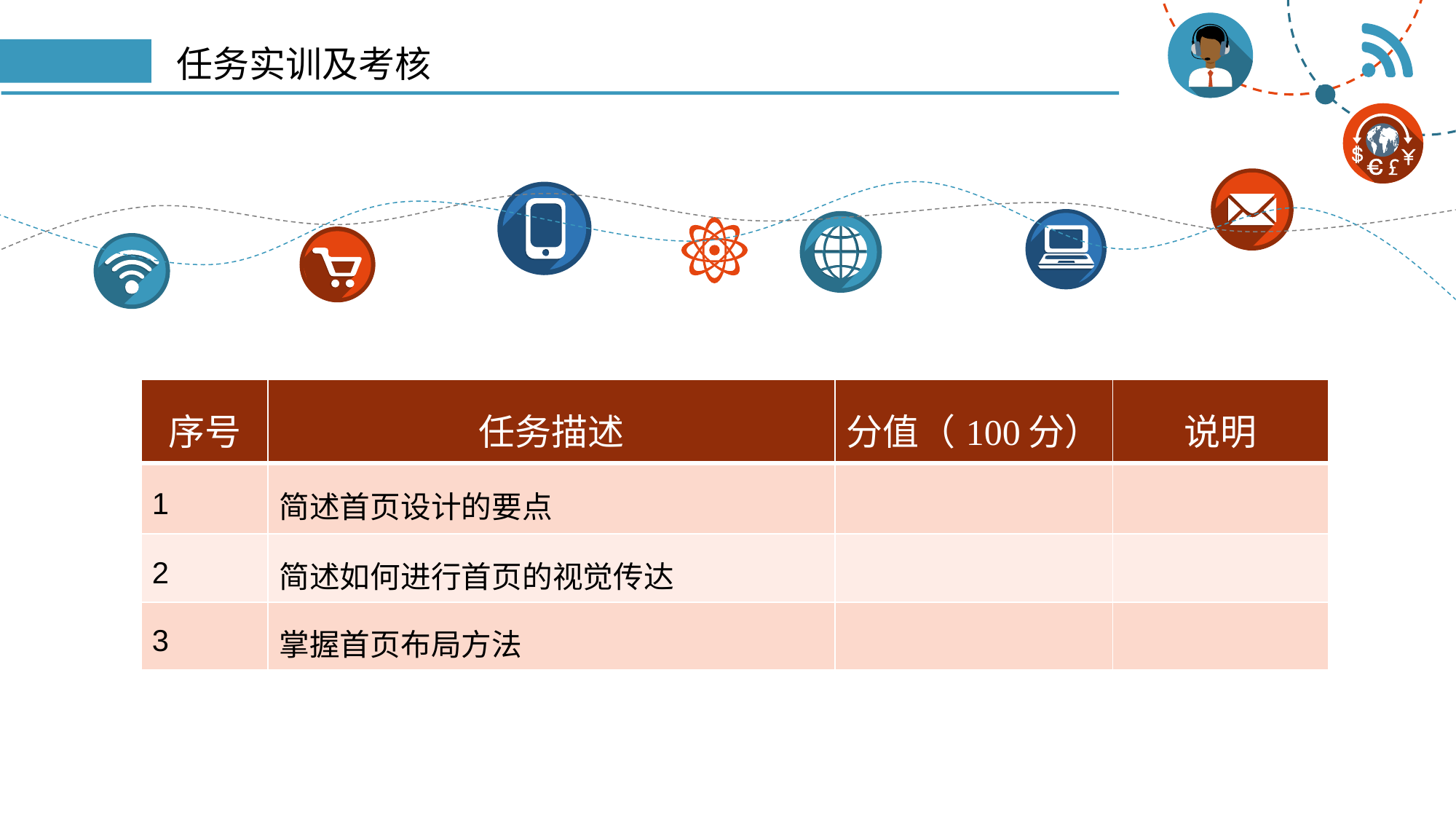

# 任务实训及考核

| 序号 | 任务描述 | 分值（100分） | 说明 |
| --- | --- | --- | --- |
| 1 | 简述首页设计的要点 |  |  |
| 2 | 简述如何进行首页的视觉传达 |  |  |
| 3 | 掌握首页布局方法 |  |  |